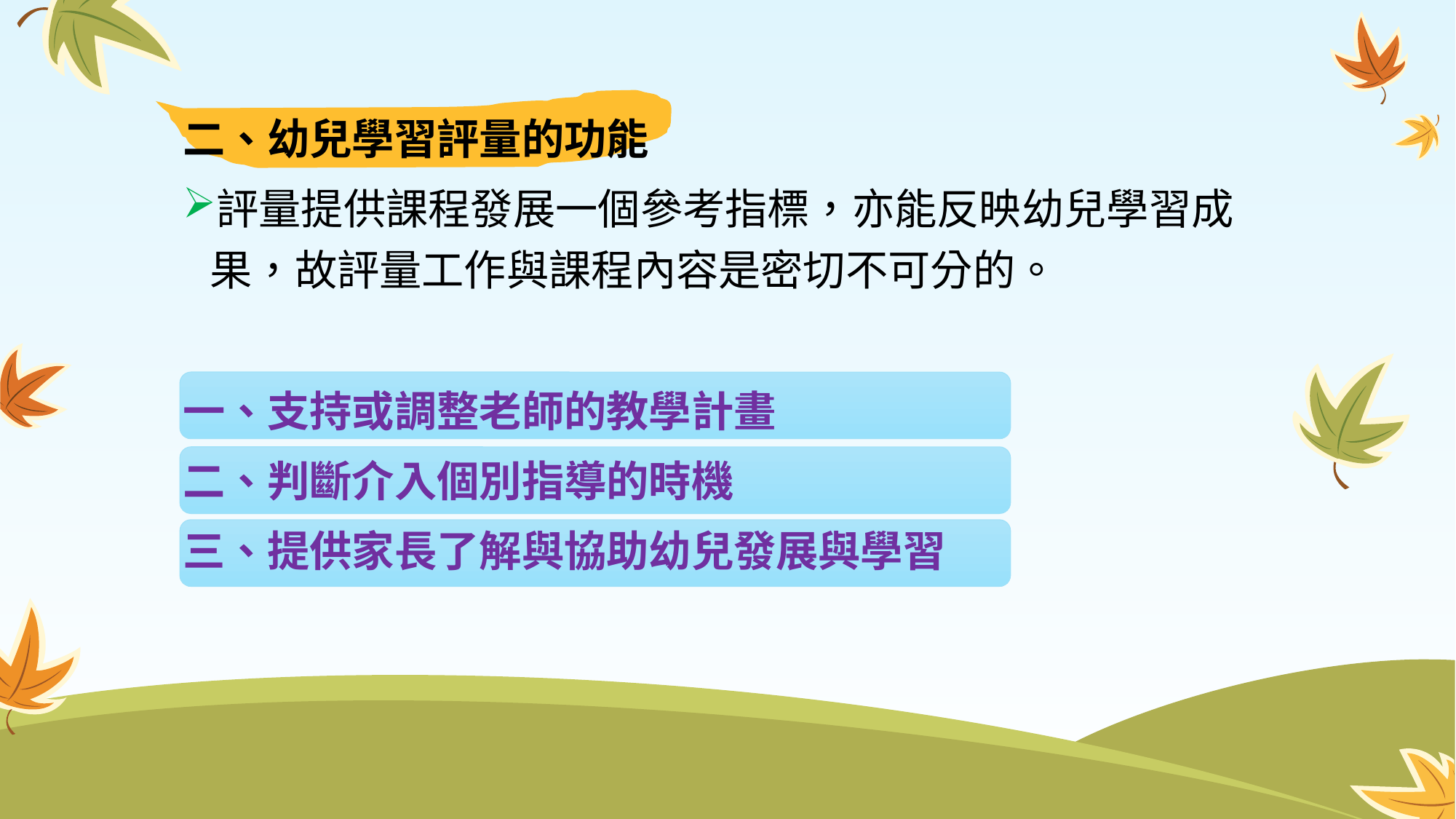

二、幼兒學習評量的功能
評量提供課程發展一個參考指標，亦能反映幼兒學習成果，故評量工作與課程內容是密切不可分的。

一、支持或調整老師的教學計畫
二、判斷介入個別指導的時機
三、提供家長了解與協助幼兒發展與學習